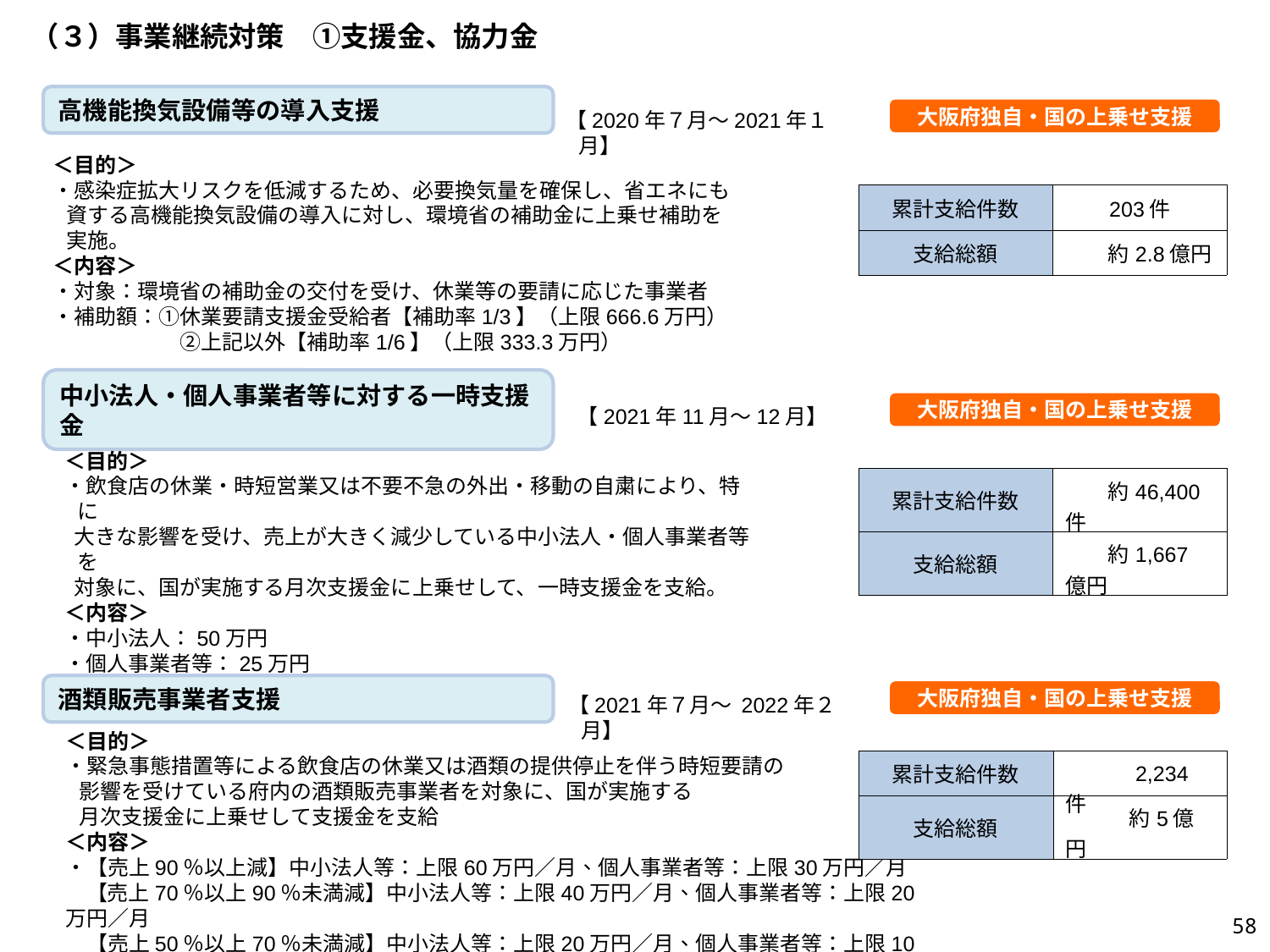

（３）事業継続対策　①支援金、協力金
高機能換気設備等の導入支援
大阪府独自・国の上乗せ支援
【2020年７月～2021年１月】
＜目的＞
・感染症拡大リスクを低減するため、必要換気量を確保し、省エネにも資する高機能換気設備の導入に対し、環境省の補助金に上乗せ補助を実施。
＜内容＞
・対象：環境省の補助金の交付を受け、休業等の要請に応じた事業者
・補助額：➀休業要請支援金受給者【補助率1/3】（上限666.6万円）
　　　　　　②上記以外【補助率1/6】（上限333.3万円）
| 累計支給件数 | 203件 |
| --- | --- |
| 支給総額 | 約2.8億円 |
中小法人・個人事業者等に対する一時支援金
大阪府独自・国の上乗せ支援
【2021年11月～12月】
＜目的＞
・飲食店の休業・時短営業又は不要不急の外出・移動の自粛により、特に
 大きな影響を受け、売上が大きく減少している中小法人・個人事業者等を
 対象に、国が実施する月次支援金に上乗せして、一時支援金を支給。
＜内容＞
・中小法人：50万円
・個人事業者等：25万円
| 累計支給件数 | 約46,400件 |
| --- | --- |
| 支給総額 | 約1,667億円 |
酒類販売事業者支援
大阪府独自・国の上乗せ支援
【2021年７月～ 2022年２月】
＜目的＞
・緊急事態措置等による飲食店の休業又は酒類の提供停止を伴う時短要請の
  影響を受けている府内の酒類販売事業者を対象に、国が実施する
  月次支援金に上乗せして支援金を支給
＜内容＞
・【売上90％以上減】中小法人等：上限60万円／月、個人事業者等：上限30万円／月
　【売上70％以上90％未満減】中小法人等：上限40万円／月、個人事業者等：上限20万円／月
　【売上50％以上70％未満減】中小法人等：上限20万円／月、個人事業者等：上限10万円／月
| 累計支給件数 | 2,234件 |
| --- | --- |
| 支給総額 | 約5億円 |
58